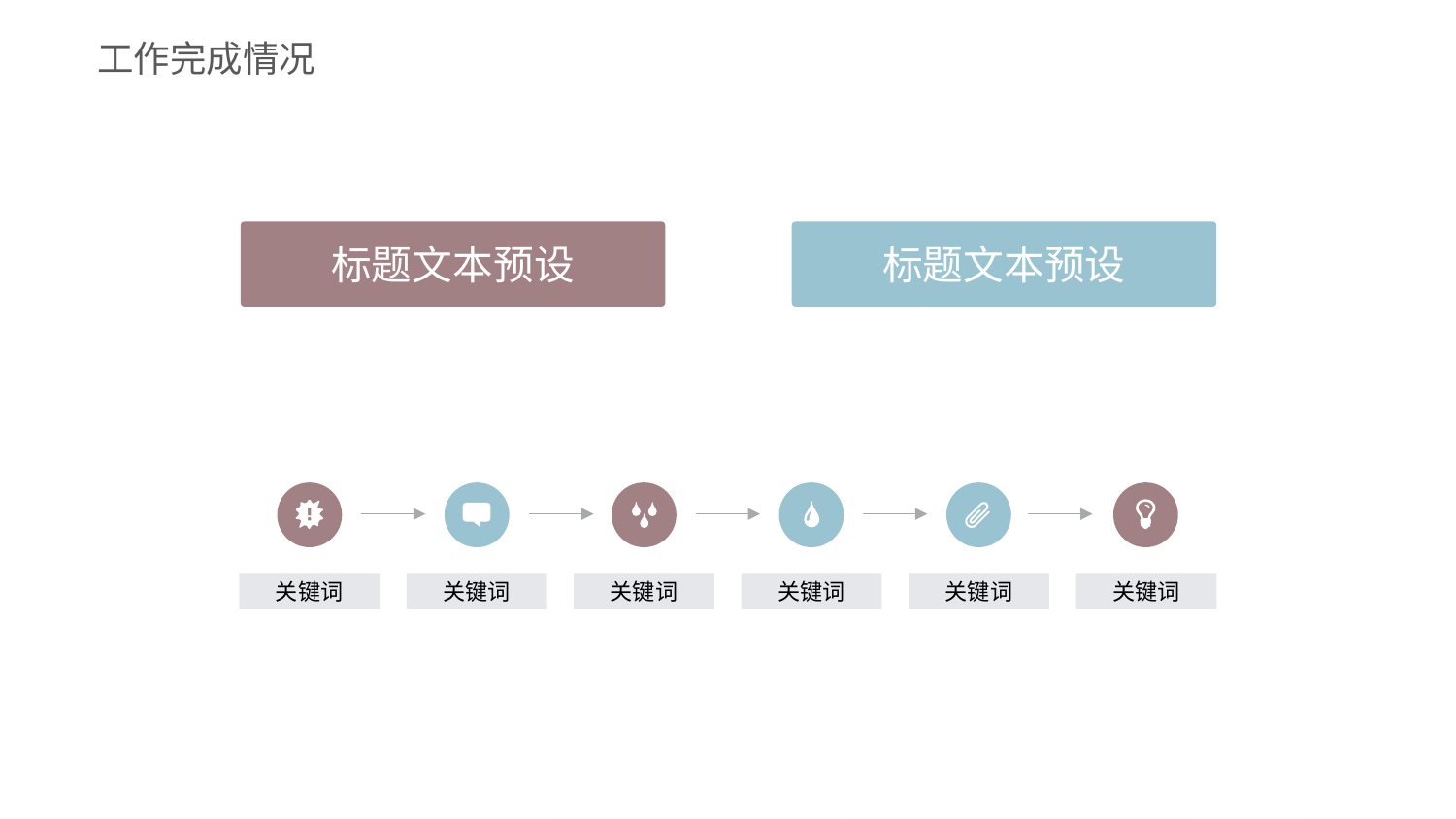

工作完成情况
标题文本预设
标题文本预设

关键词
关键词
关键词
关键词
关键词
关键词